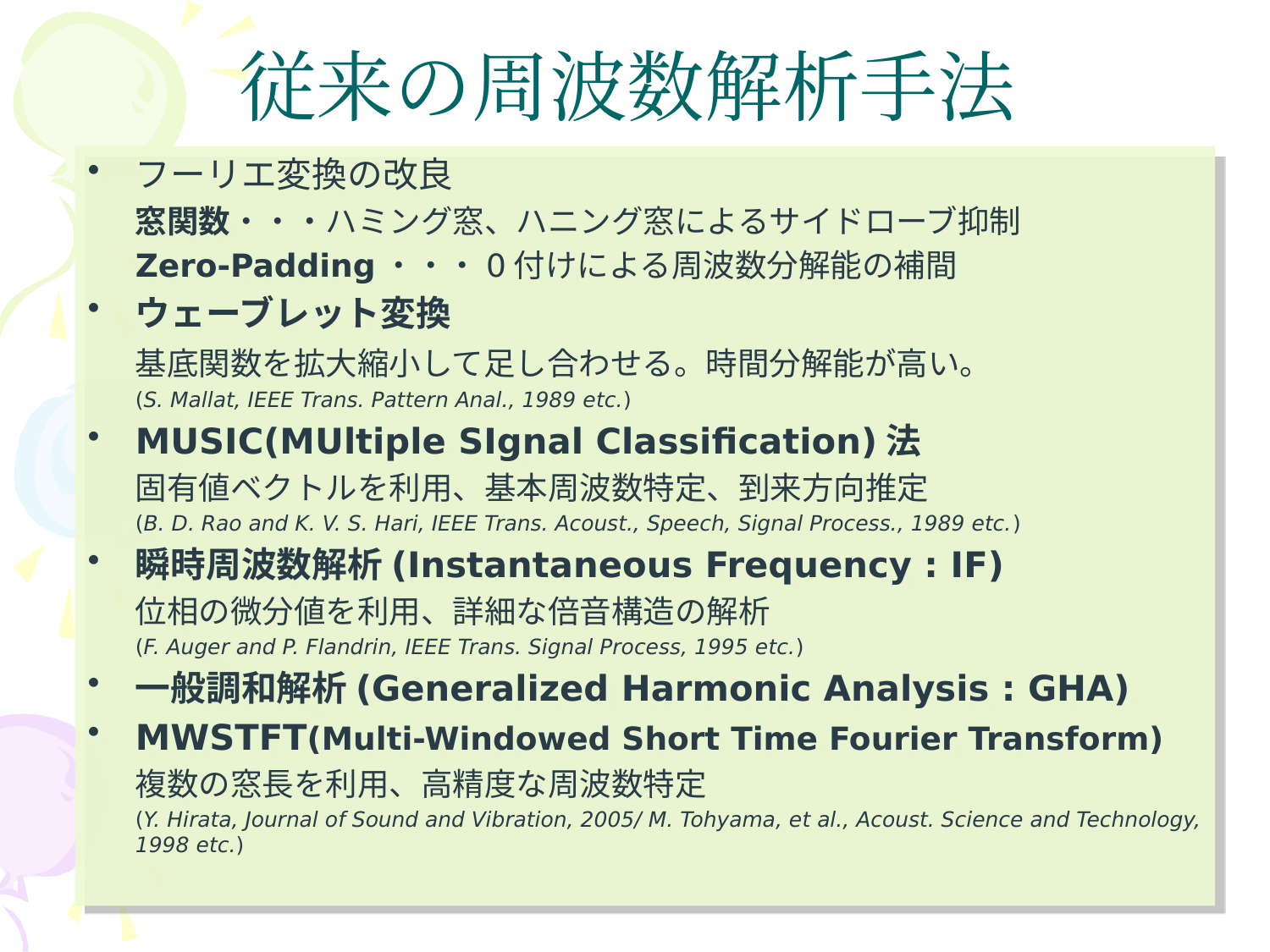

従来の周波数解析手法
フーリエ変換の改良
	窓関数・・・ハミング窓、ハニング窓によるサイドローブ抑制
	Zero-Padding・・・0付けによる周波数分解能の補間
ウェーブレット変換
	基底関数を拡大縮小して足し合わせる。時間分解能が高い。
	(S. Mallat, IEEE Trans. Pattern Anal., 1989 etc.)
MUSIC(MUltiple SIgnal Classification)法
	固有値ベクトルを利用、基本周波数特定、到来方向推定
	(B. D. Rao and K. V. S. Hari, IEEE Trans. Acoust., Speech, Signal Process., 1989 etc.)
瞬時周波数解析(Instantaneous Frequency : IF)
	位相の微分値を利用、詳細な倍音構造の解析
	(F. Auger and P. Flandrin, IEEE Trans. Signal Process, 1995 etc.)
一般調和解析(Generalized Harmonic Analysis : GHA)
MWSTFT(Multi-Windowed Short Time Fourier Transform)
	複数の窓長を利用、高精度な周波数特定
	(Y. Hirata, Journal of Sound and Vibration, 2005/ M. Tohyama, et al., Acoust. Science and Technology, 1998 etc.)